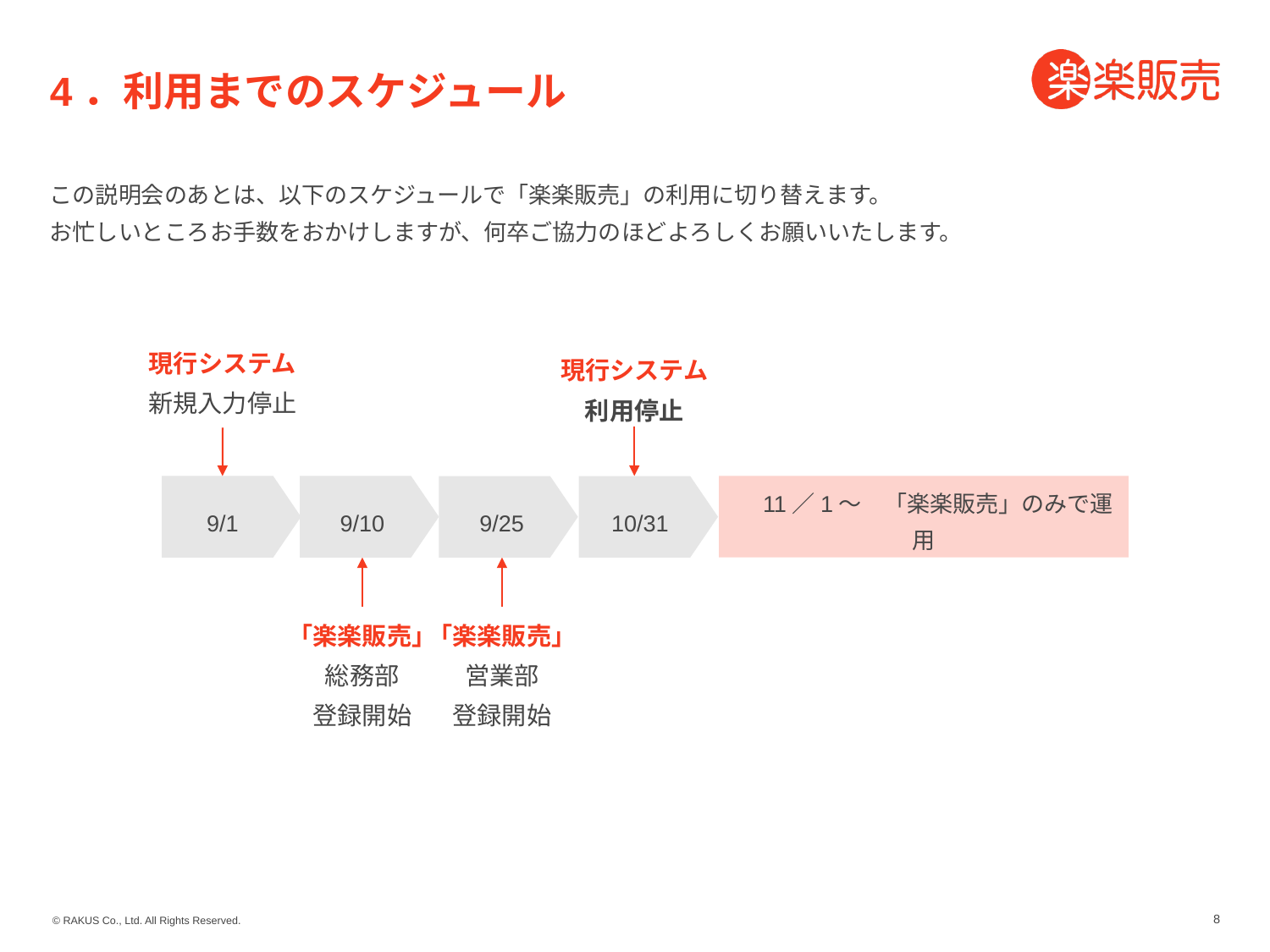

# 4．利用までのスケジュール
この説明会のあとは、以下のスケジュールで「楽楽販売」の利用に切り替えます。
お忙しいところお手数をおかけしますが、何卒ご協力のほどよろしくお願いいたします。

現行システム
新規入力停止
現行システム
利用停止

　11／1～　「楽楽販売」のみで運用
9/10
9/25
10/31
9/1
「楽楽販売」
営業部
登録開始
「楽楽販売」
総務部
登録開始
8